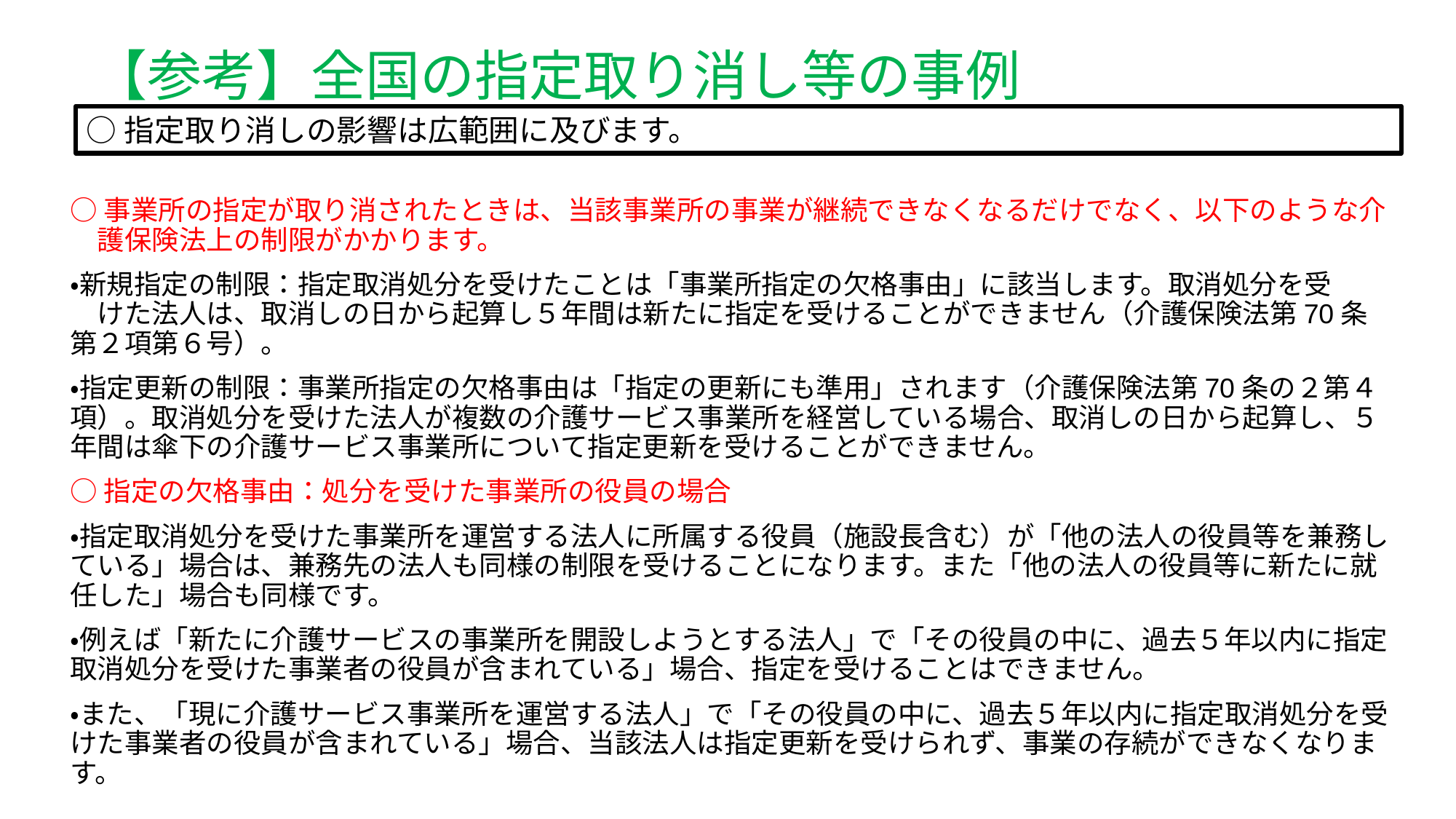

# 【参考】全国の指定取り消し等の事例
○指定取り消しの影響は広範囲に及びます。
○事業所の指定が取り消されたときは、当該事業所の事業が継続できなくなるだけでなく、以下のような介　護保険法上の制限がかかります。
・新規指定の制限：指定取消処分を受けたことは「事業所指定の欠格事由」に該当します。取消処分を受　　　けた法人は、取消しの日から起算し５年間は新たに指定を受けることができません（介護保険法第70条第２項第６号）。
・指定更新の制限：事業所指定の欠格事由は「指定の更新にも準用」されます（介護保険法第70条の２第４項）。取消処分を受けた法人が複数の介護サービス事業所を経営している場合、取消しの日から起算し、５年間は傘下の介護サービス事業所について指定更新を受けることができません。
○指定の欠格事由：処分を受けた事業所の役員の場合
・指定取消処分を受けた事業所を運営する法人に所属する役員（施設長含む）が「他の法人の役員等を兼務している」場合は、兼務先の法人も同様の制限を受けることになります。また「他の法人の役員等に新たに就任した」場合も同様です。
・例えば「新たに介護サービスの事業所を開設しようとする法人」で「その役員の中に、過去５年以内に指定取消処分を受けた事業者の役員が含まれている」場合、指定を受けることはできません。
・また、「現に介護サービス事業所を運営する法人」で「その役員の中に、過去５年以内に指定取消処分を受けた事業者の役員が含まれている」場合、当該法人は指定更新を受けられず、事業の存続ができなくなります。